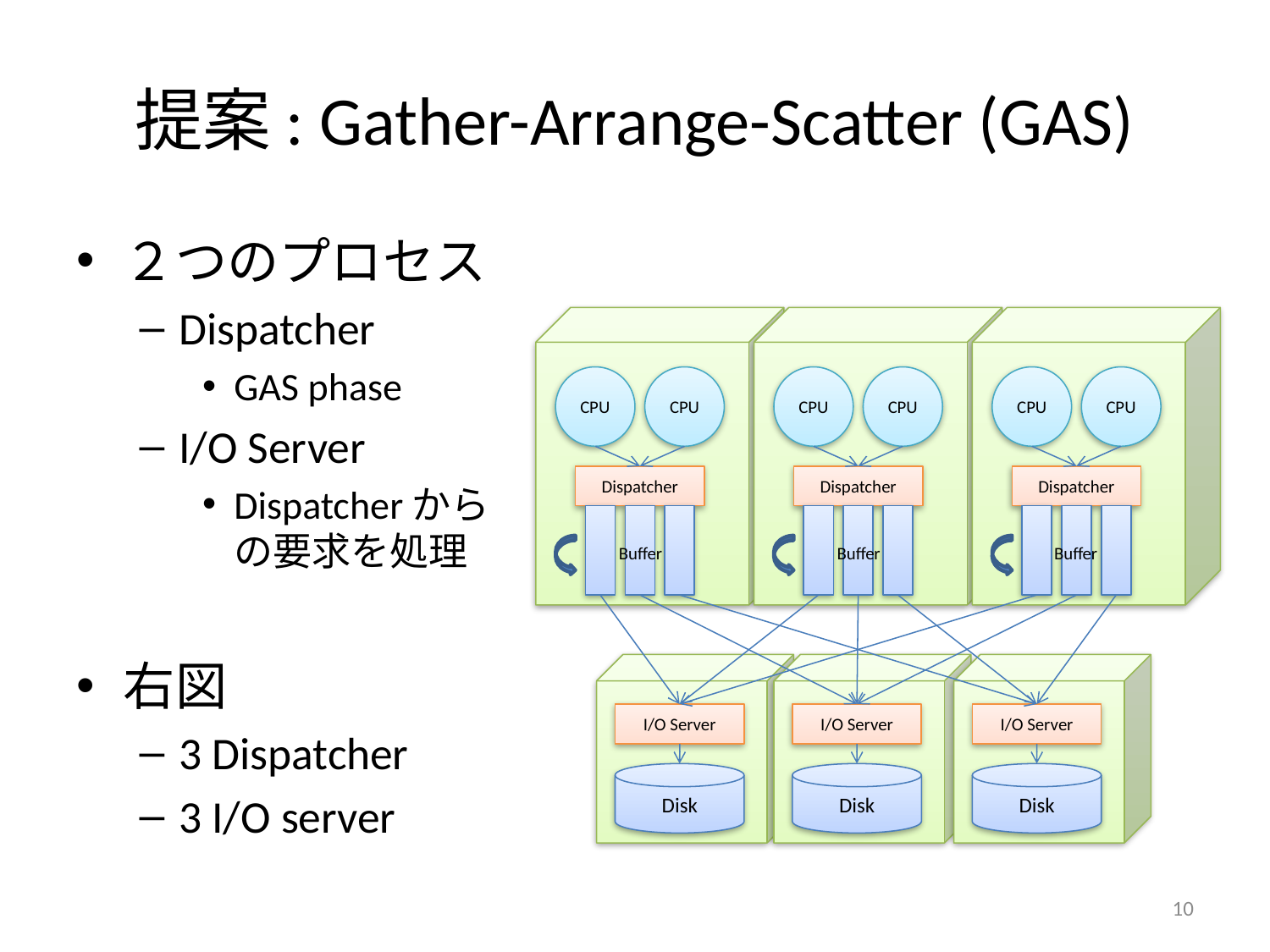

# 提案: Gather-Arrange-Scatter (GAS)
２つのプロセス
Dispatcher
GAS phase
I/O Server
Dispatcherから
の要求を処理

右図
3 Dispatcher
3 I/O server

CPU
CPU
Dispatcher

CPU
CPU
Dispatcher

CPU
CPU
Dispatcher

Buffer

Buffer

Buffer

I/O Server

I/O Server

I/O Server
Disk
Disk
Disk
10